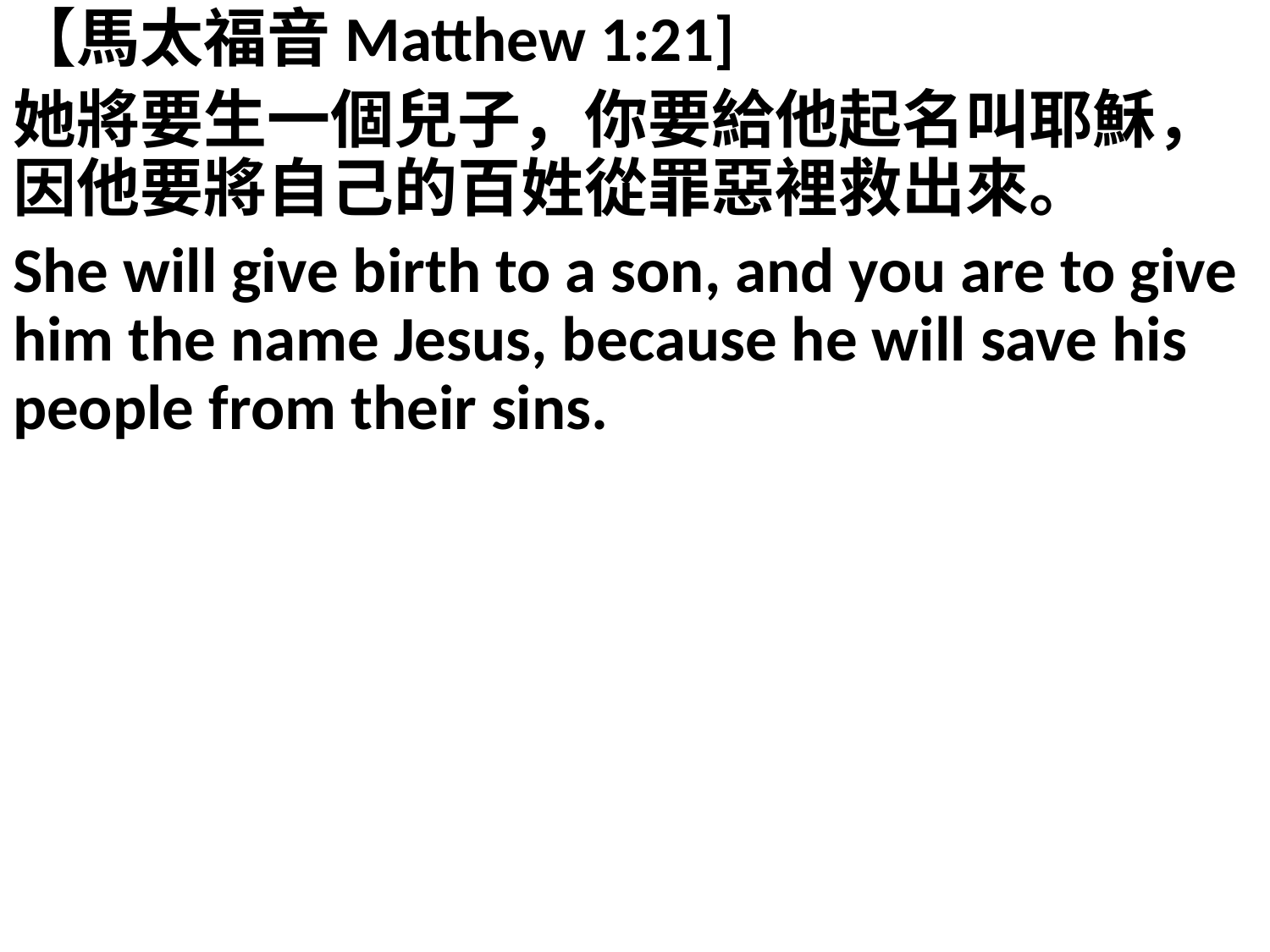

【馬太福音Matthew 1:21]
她將要生一個兒子，你要給他起名叫耶穌，因他要將自己的百姓從罪惡裡救出來。
She will give birth to a son, and you are to give him the name Jesus, because he will save his people from their sins.